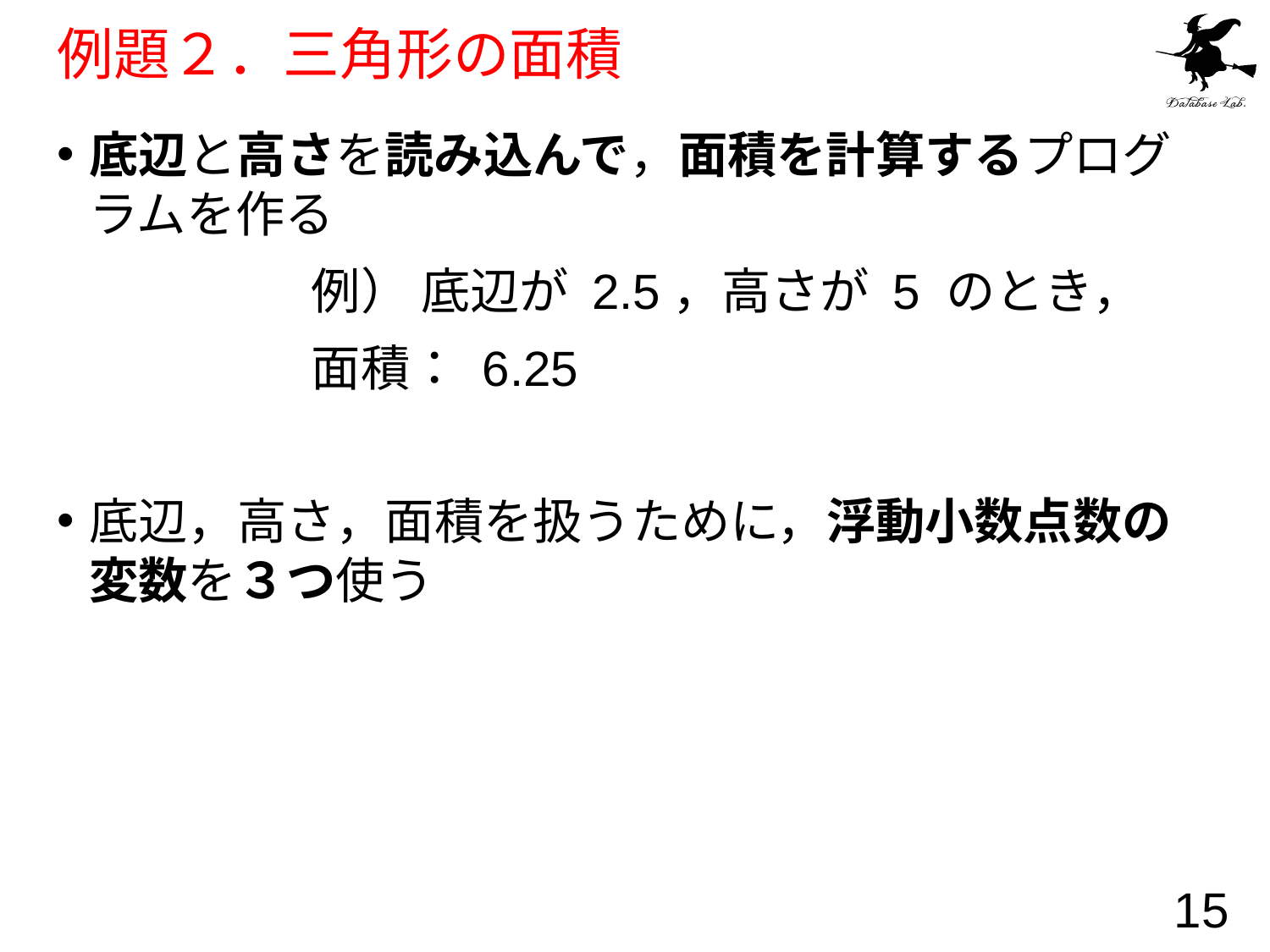

# 例題２．三角形の面積
底辺と高さを読み込んで，面積を計算するプログラムを作る
		例） 底辺が 2.5，高さが 5 のとき，
     		面積： 6.25

底辺，高さ，面積を扱うために，浮動小数点数の変数を３つ使う
15